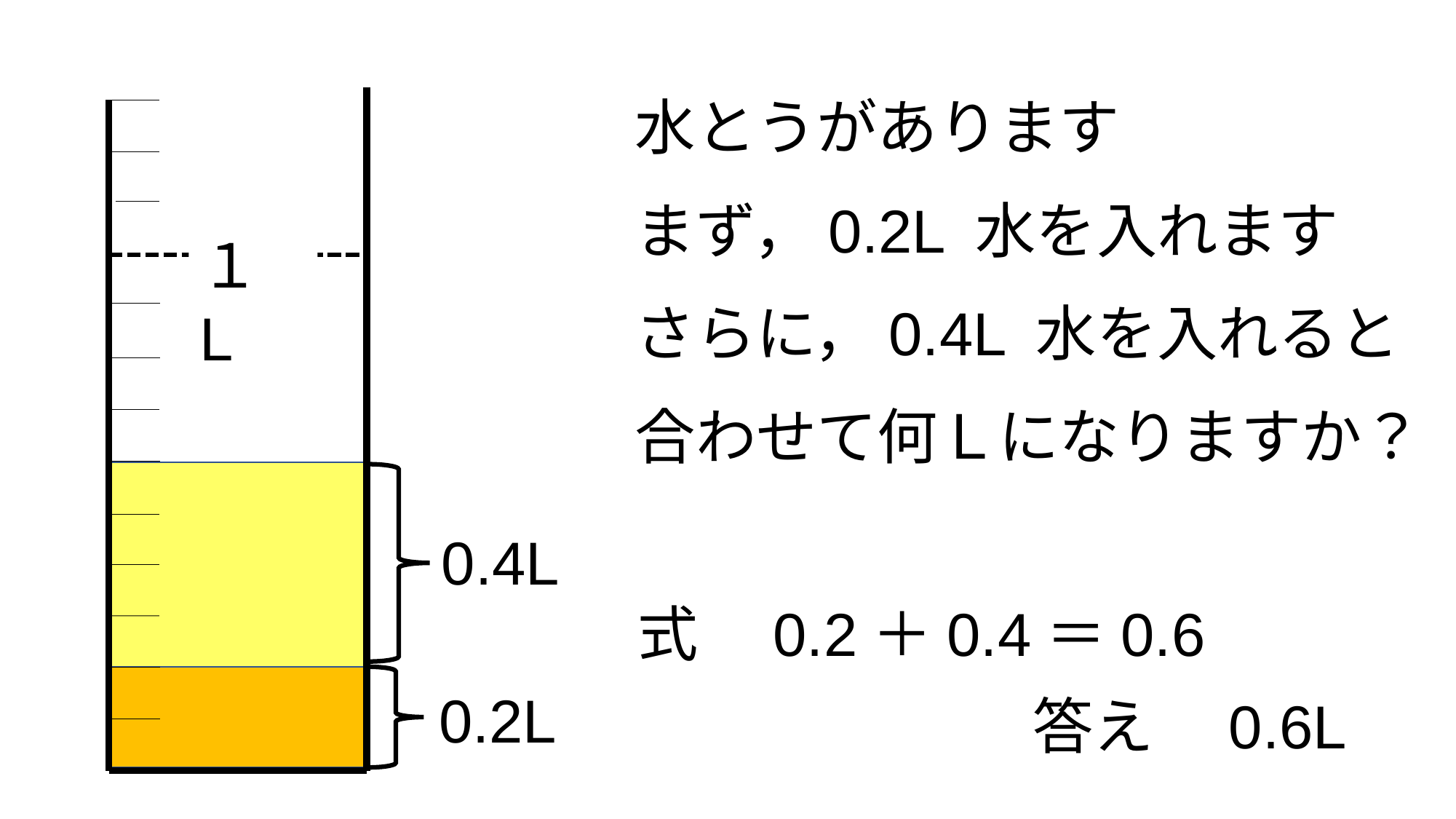

水とうがあります
まず，0.2L 水を入れます
１L
さらに，0.4L 水を入れると
合わせて何Ｌになりますか？

0.4L
式　0.2＋0.4＝0.6

0.2L
答え　0.6L